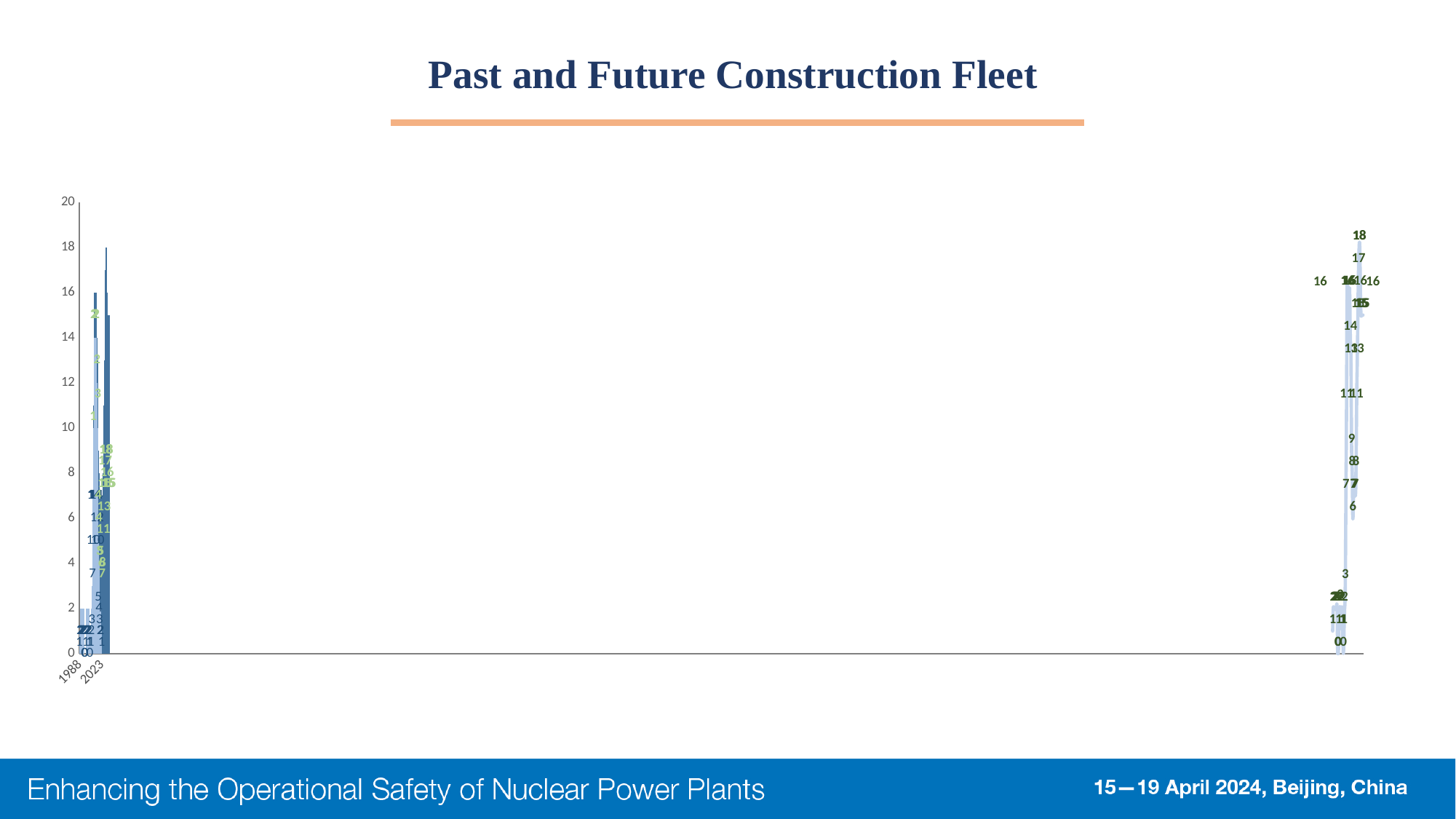

Past and Future Construction Fleet

### Chart

| Category | 二代核电数量 | 三代核电数量 | 同期在建数量 |
|---|---|---|---|
| 1987 | 1.0 | None | 1.0 |
| 1988 | 2.0 | None | 2.0 |
| 1989 | 2.0 | None | 2.0 |
| 1990 | 2.0 | None | 2.0 |
| 1991 | 2.0 | None | 2.0 |
| 1992 | 2.0 | None | 2.0 |
| 1993 | 2.0 | None | 2.0 |
| 1994 | 2.0 | None | 2.0 |
| 1995 | 0.0 | None | 0.0 |
| 1996 | 0.0 | None | 0.0 |
| 1997 | 1.0 | None | 1.0 |
| 1998 | 2.0 | None | 2.0 |
| 1999 | 2.0 | None | 2.0 |
| 2000 | 2.0 | None | 2.0 |
| 2001 | 2.0 | None | 2.0 |
| 2002 | 2.0 | None | 2.0 |
| 2003 | 1.0 | None | 1.0 |
| 2004 | 0.0 | None | 0.0 |
| 2005 | 1.0 | None | 1.0 |
| 2006 | 2.0 | None | 2.0 |
| 2007 | 3.0 | None | 3.0 |
| 2008 | 7.0 | None | 7.0 |
| 2009 | 10.0 | 1.0 | 11.0 |
| 2010 | 14.0 | 2.0 | 16.0 |
| 2011 | 14.0 | 2.0 | 16.0 |
| 2012 | 14.0 | 2.0 | 16.0 |
| 2013 | 14.0 | 2.0 | 16.0 |
| 2014 | 14.0 | 2.0 | 16.0 |
| 2015 | 12.0 | 2.0 | 14.0 |
| 2016 | 10.0 | 3.0 | 13.0 |
| 2017 | 5.0 | 4.0 | 9.0 |
| 2018 | 4.0 | 4.0 | 8.0 |
| 2019 | 3.0 | 3.0 | 6.0 |
| 2020 | 2.0 | 5.0 | 7.0 |
| 2021 | 2.0 | 5.0 | 7.0 |
| 2022 | 1.0 | 6.0 | 7.0 |
| 2023 | None | 7.0 | 7.0 |
| 2024 | None | 8.0 | 8.0 |
| 2025 | None | 11.0 | 11.0 |
| 2026 | None | 13.0 | 13.0 |
| 2027 | None | 15.0 | 15.0 |
| 2028 | None | 17.0 | 17.0 |
| 2029 | None | 18.0 | 18.0 |
| 2030 | None | 18.0 | 18.0 |
| 2031 | None | 16.0 | 16.0 |
| 2032 | None | 15.0 | 15.0 |
| 2033 | None | 15.0 | 15.0 |
| 2034 | None | 15.0 | 15.0 |
| 2035 | None | 15.0 | 15.0 |